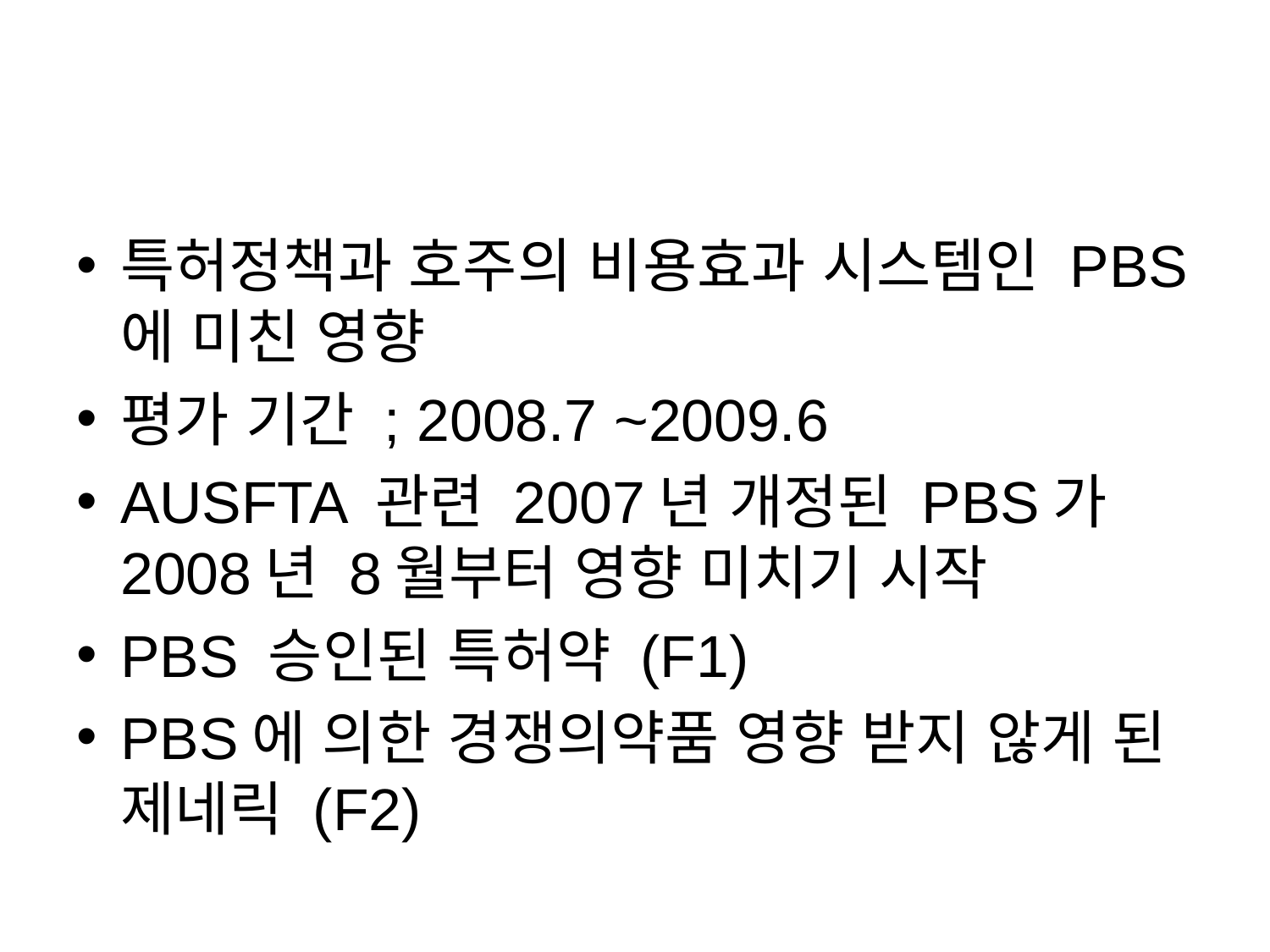

#
특허정책과 호주의 비용효과 시스템인 PBS에 미친 영향
평가 기간 ; 2008.7 ~2009.6
AUSFTA 관련 2007년 개정된 PBS가 2008년 8월부터 영향 미치기 시작
PBS 승인된 특허약 (F1)
PBS에 의한 경쟁의약품 영향 받지 않게 된 제네릭 (F2)